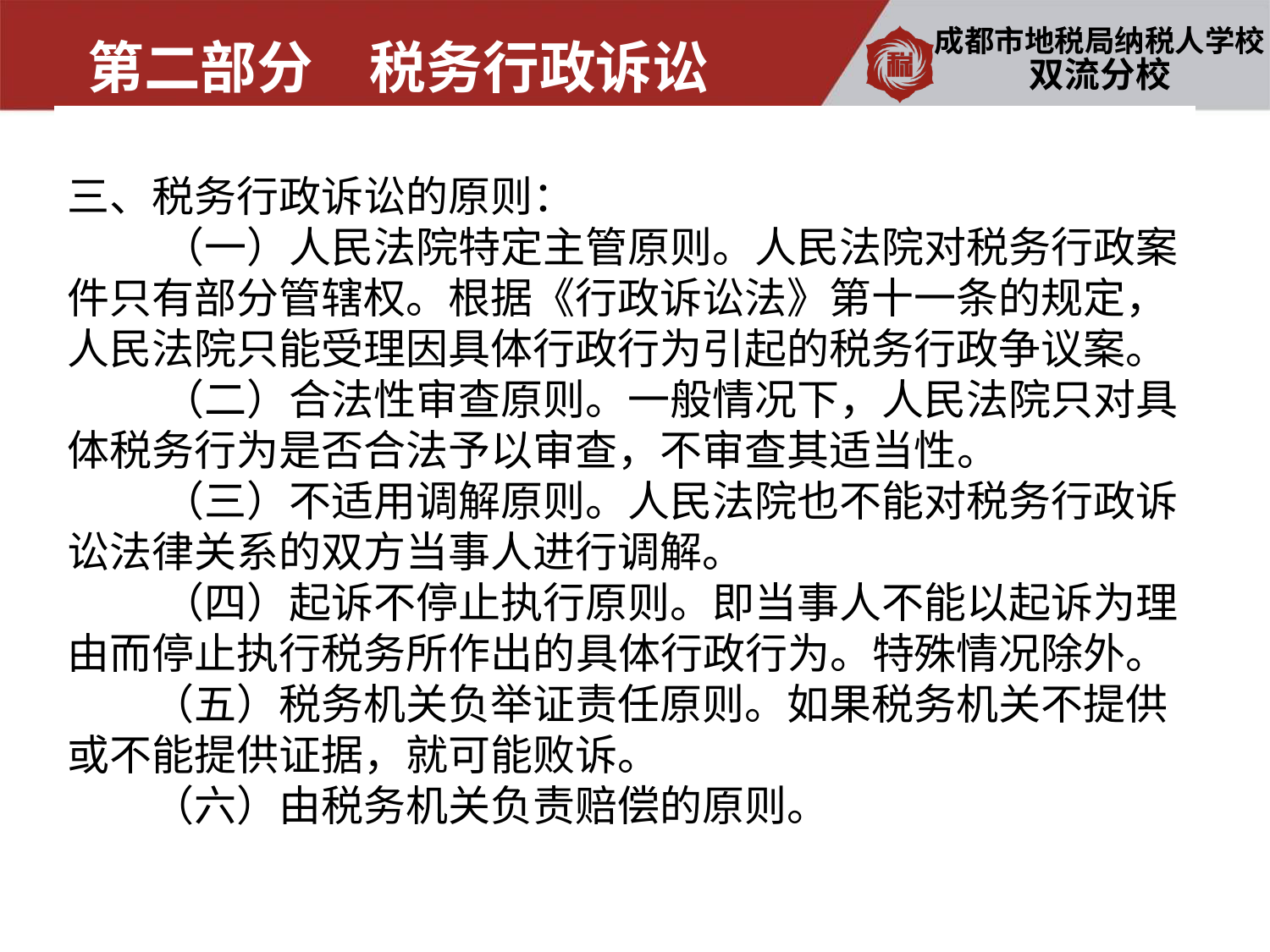

第二部分　税务行政诉讼
双流分校
三、税务行政诉讼的原则：
　　 （一）人民法院特定主管原则。人民法院对税务行政案件只有部分管辖权。根据《行政诉讼法》第十一条的规定，人民法院只能受理因具体行政行为引起的税务行政争议案。
　　 （二）合法性审查原则。一般情况下，人民法院只对具体税务行为是否合法予以审查，不审查其适当性。
　　 （三）不适用调解原则。人民法院也不能对税务行政诉讼法律关系的双方当事人进行调解。
　　 （四）起诉不停止执行原则。即当事人不能以起诉为理由而停止执行税务所作出的具体行政行为。特殊情况除外。
　　（五）税务机关负举证责任原则。如果税务机关不提供或不能提供证据，就可能败诉。
　　（六）由税务机关负责赔偿的原则。